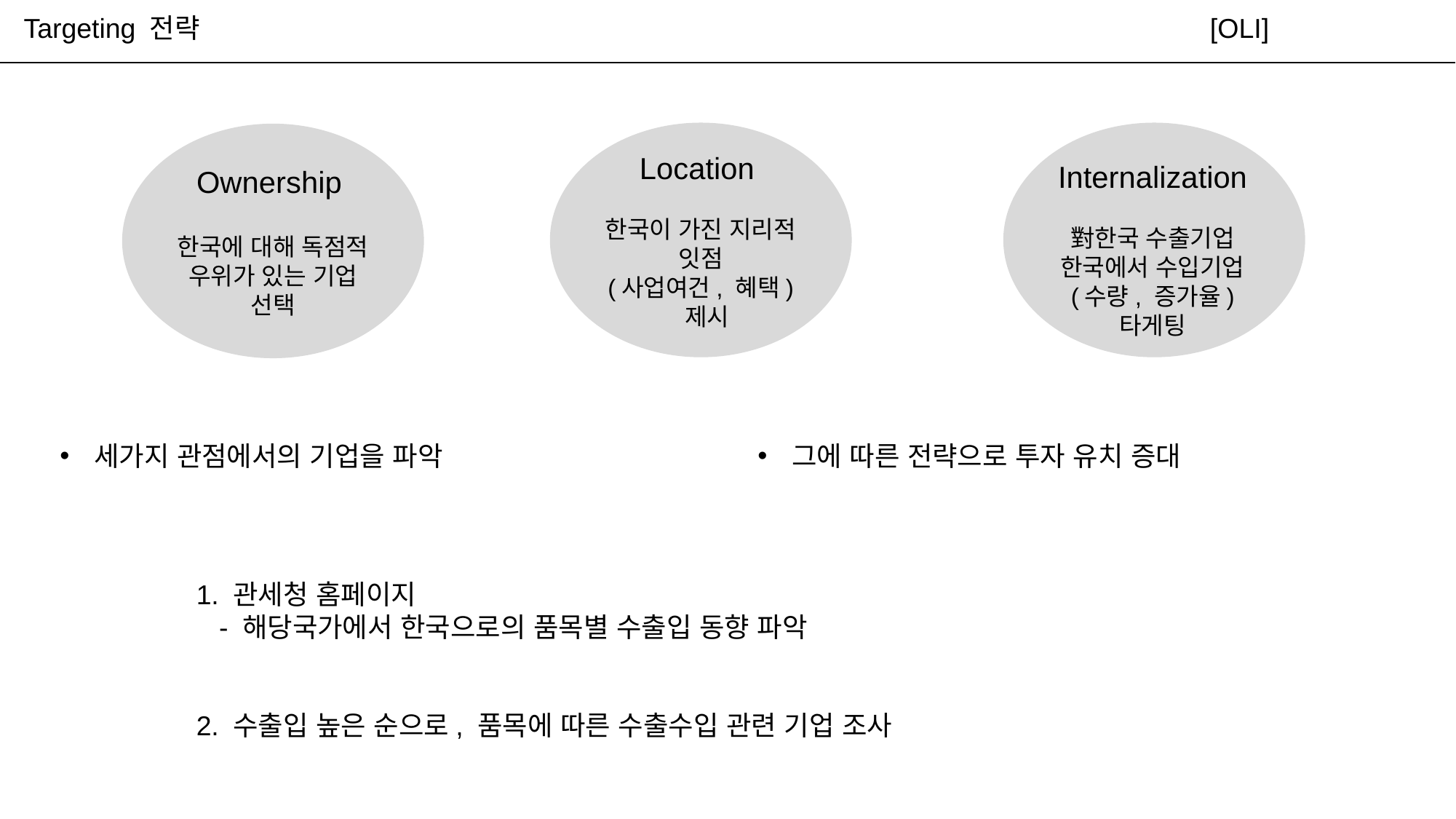

[OLI]
Targeting 전략
Location

한국이 가진 지리적 잇점
(사업여건, 혜택)  제시

Ownership

한국에 대해 독점적 우위가 있는 기업 선택
Internalization

對한국 수출기업
한국에서 수입기업
(수량, 증가율)
타게팅
세가지 관점에서의 기업을 파악
그에 따른 전략으로 투자 유치 증대

1. 관세청 홈페이지
   - 해당국가에서 한국으로의 품목별 수출입 동향 파악

2. 수출입 높은 순으로, 품목에 따른 수출수입 관련 기업 조사